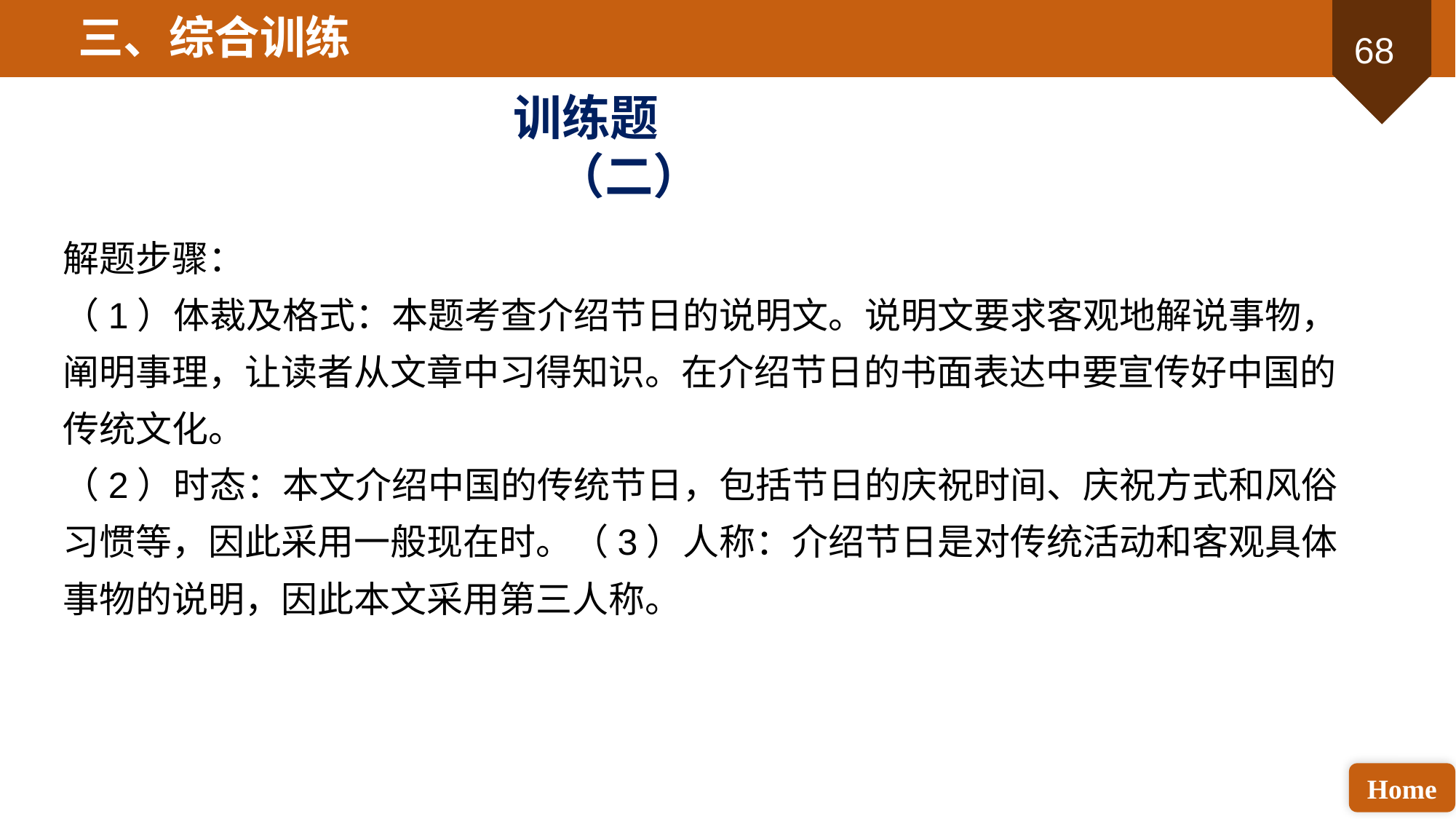

三、综合训练
训练题（二）
解题步骤：
（1）体裁及格式：本题考查介绍节日的说明文。说明文要求客观地解说事物，阐明事理，让读者从文章中习得知识。在介绍节日的书面表达中要宣传好中国的传统文化。
（2）时态：本文介绍中国的传统节日，包括节日的庆祝时间、庆祝方式和风俗习惯等，因此采用一般现在时。（3）人称：介绍节日是对传统活动和客观具体事物的说明，因此本文采用第三人称。